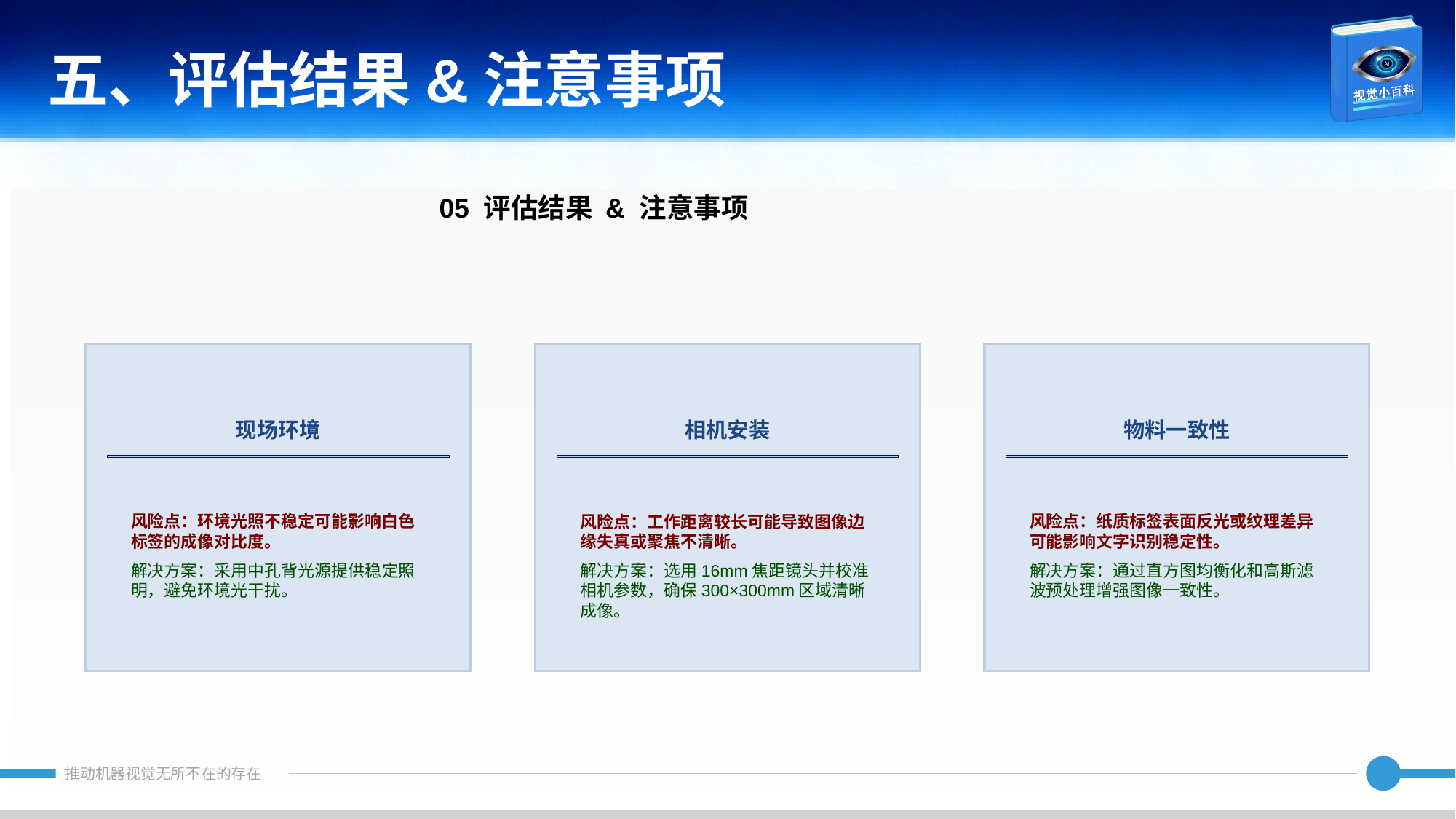

五、评估结果&注意事项

05 评估结果 & 注意事项

现场环境

相机安装

物料一致性

风险点：环境光照不稳定可能影响白色标签的成像对比度。
解决方案：采用中孔背光源提供稳定照明，避免环境光干扰。

风险点：工作距离较长可能导致图像边缘失真或聚焦不清晰。
解决方案：选用16mm焦距镜头并校准相机参数，确保300×300mm区域清晰成像。

风险点：纸质标签表面反光或纹理差异可能影响文字识别稳定性。
解决方案：通过直方图均衡化和高斯滤波预处理增强图像一致性。
10